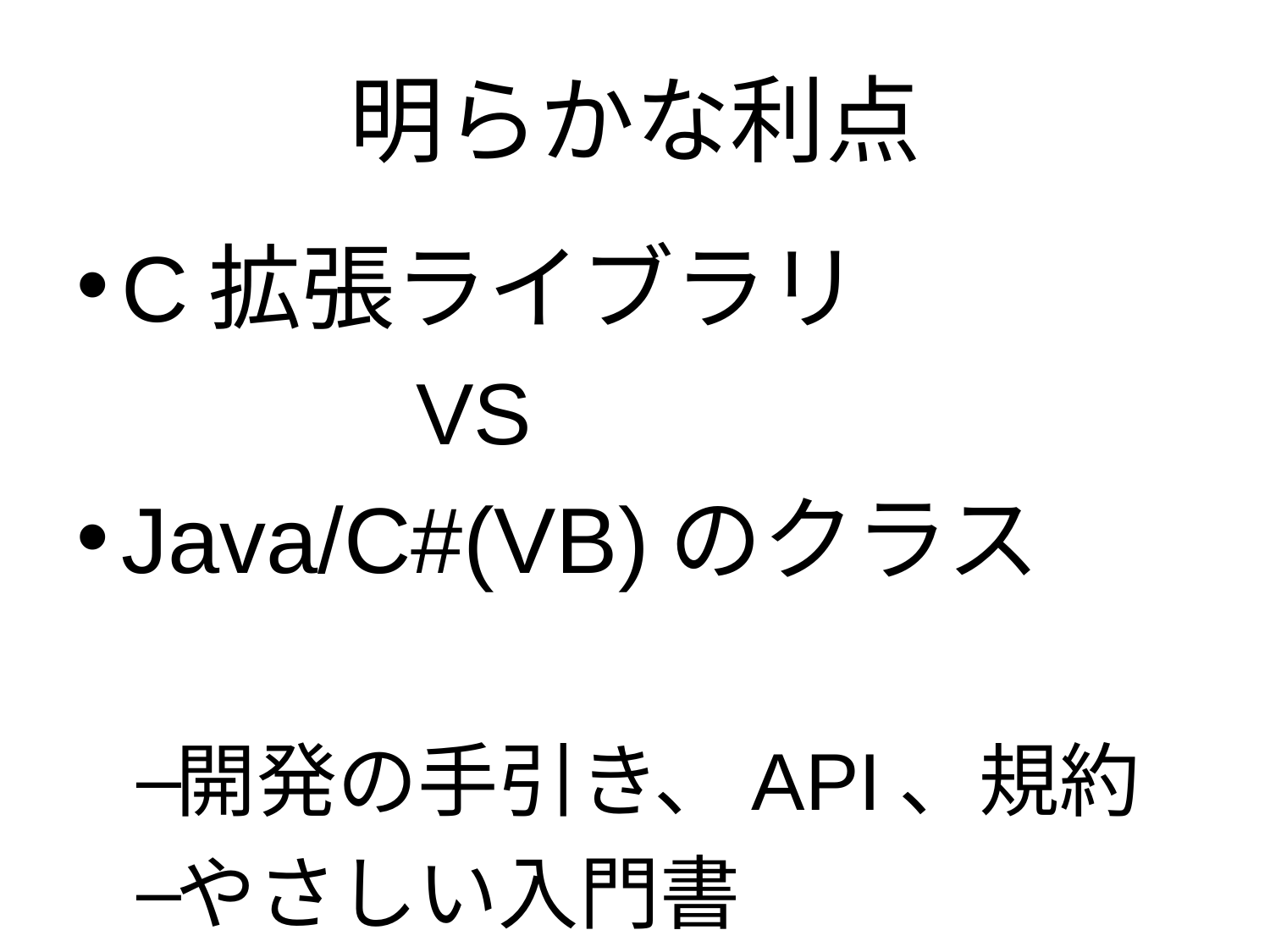

# 明らかな利点
C拡張ライブラリ
　　　VS
Java/C#(VB)のクラス

開発の手引き、API、規約
やさしい入門書